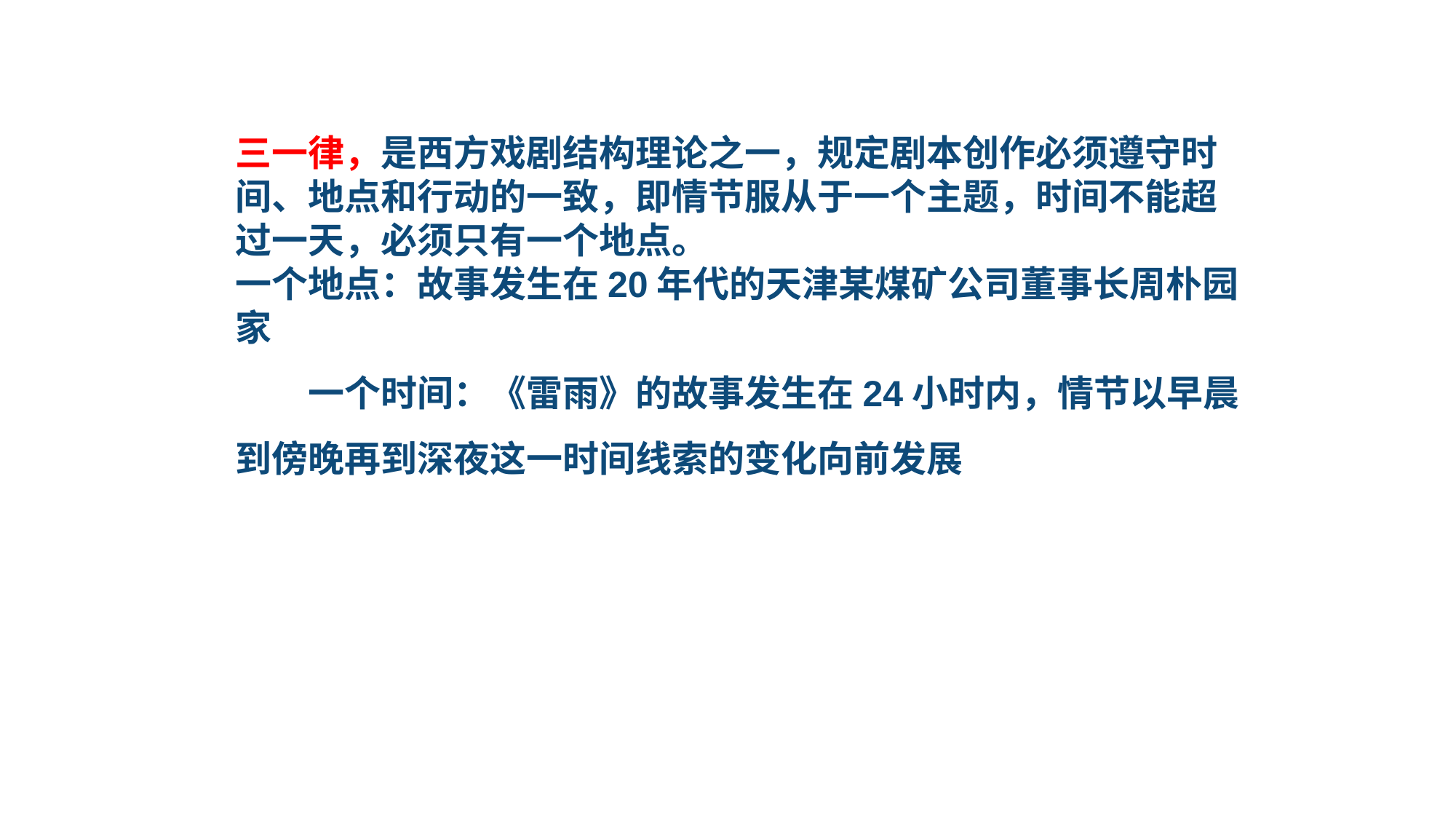

三一律，是西方戏剧结构理论之一，规定剧本创作必须遵守时间、地点和行动的一致，即情节服从于一个主题，时间不能超过一天，必须只有一个地点。一个地点：故事发生在20年代的天津某煤矿公司董事长周朴园家一个时间：《雷雨》的故事发生在24小时内，情节以早晨到傍晚再到深夜这一时间线索的变化向前发展